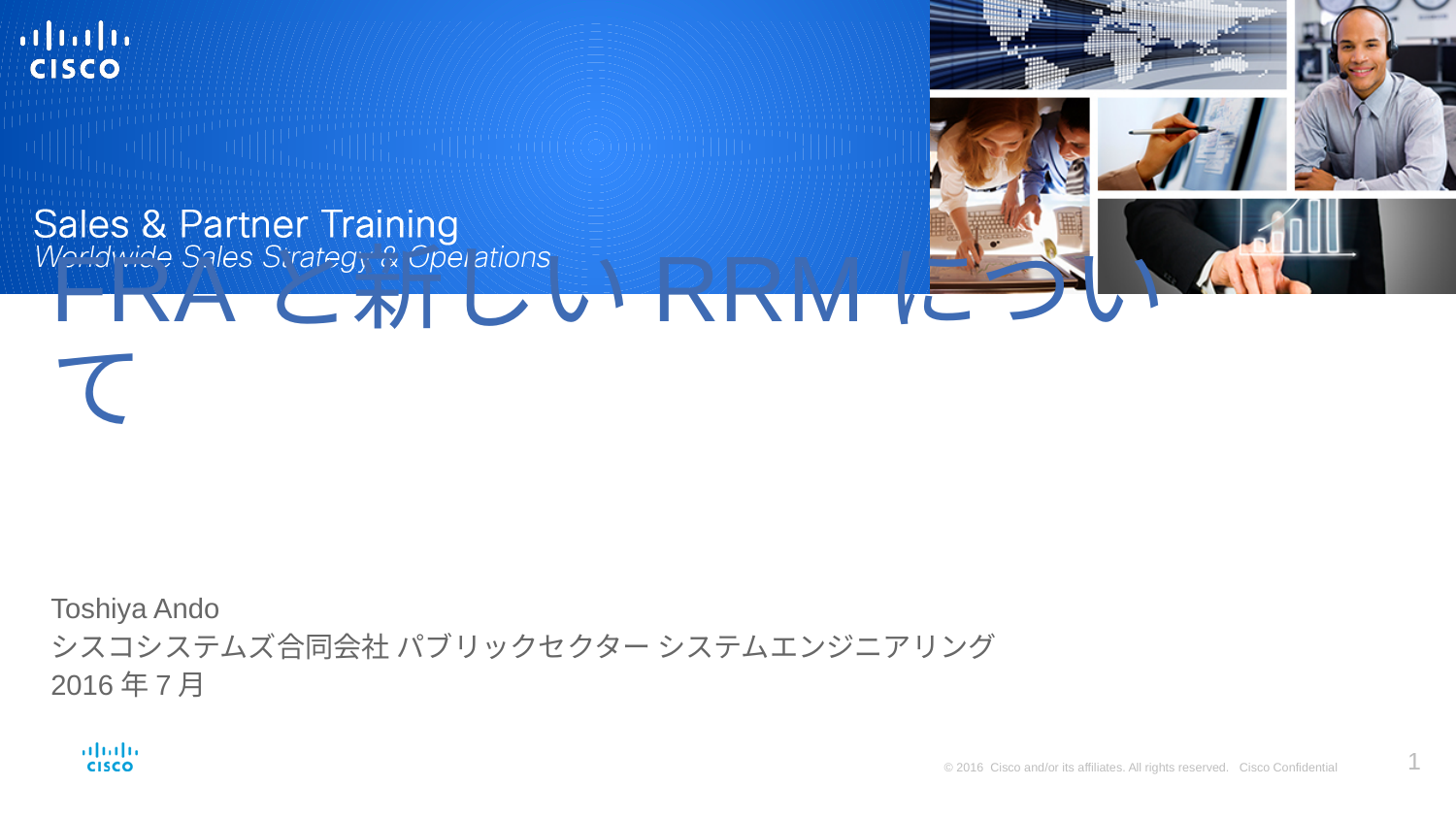

# FRAと新しいRRMについて

Toshiya Ando
シスコシステムズ合同会社 パブリックセクター システムエンジニアリング
2016年7月